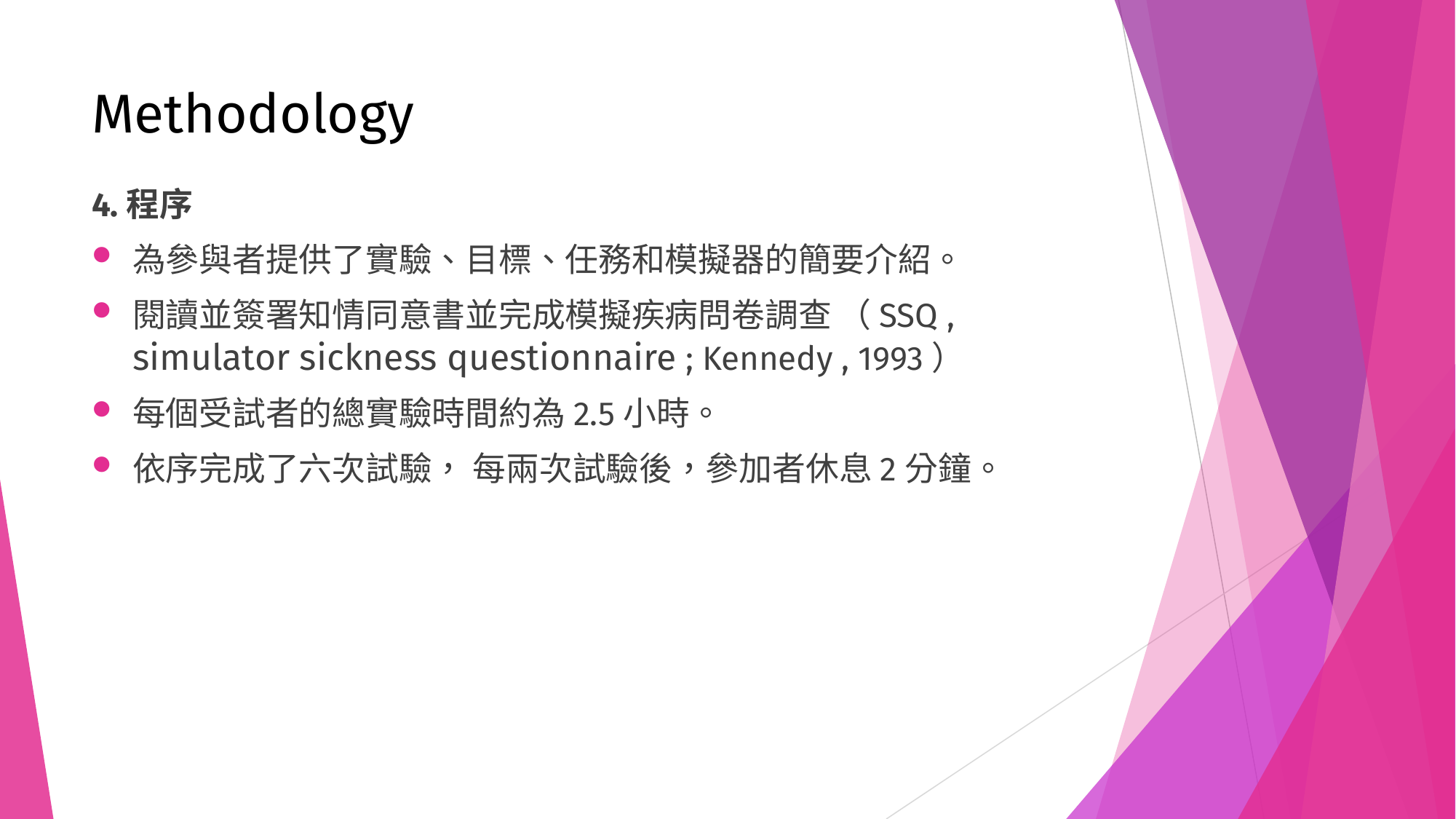

# Methodology
4.程序
為參與者提供了實驗、目標、任務和模擬器的簡要介紹。
閱讀並簽署知情同意書並完成模擬疾病問卷調查 （SSQ , simulator sickness questionnaire ; Kennedy , 1993）
每個受試者的總實驗時間約為2.5小時。
依序完成了六次試驗， 每兩次試驗後，參加者休息2分鐘。